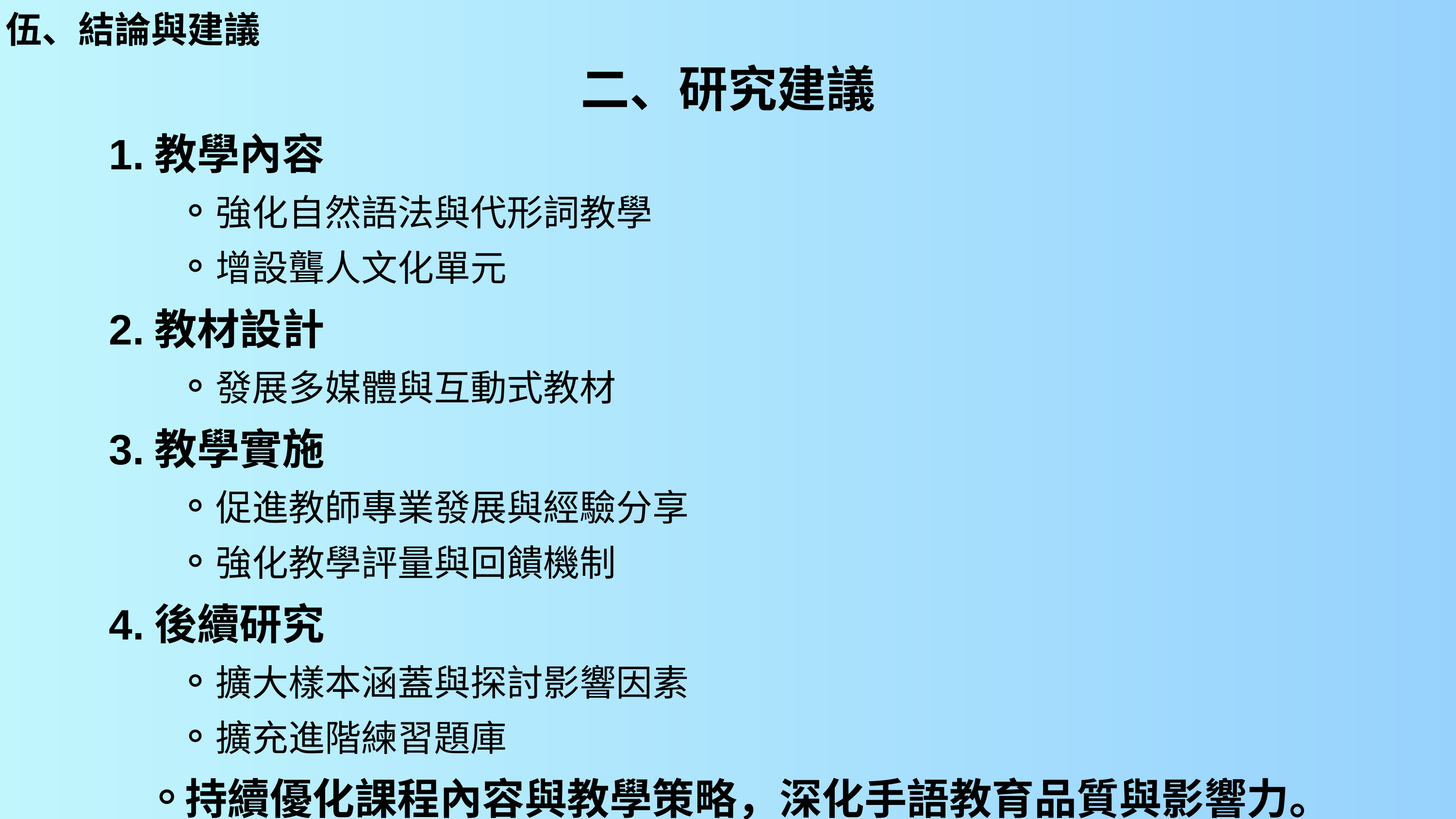

伍、結論與建議

二、研究建議
1.教學內容
強化自然語法與代形詞教學
增設聾人文化單元
2.教材設計
發展多媒體與互動式教材
3.教學實施
促進教師專業發展與經驗分享
強化教學評量與回饋機制
4.後續研究
擴大樣本涵蓋與探討影響因素
擴充進階練習題庫
持續優化課程內容與教學策略，深化手語教育品質與影響力。